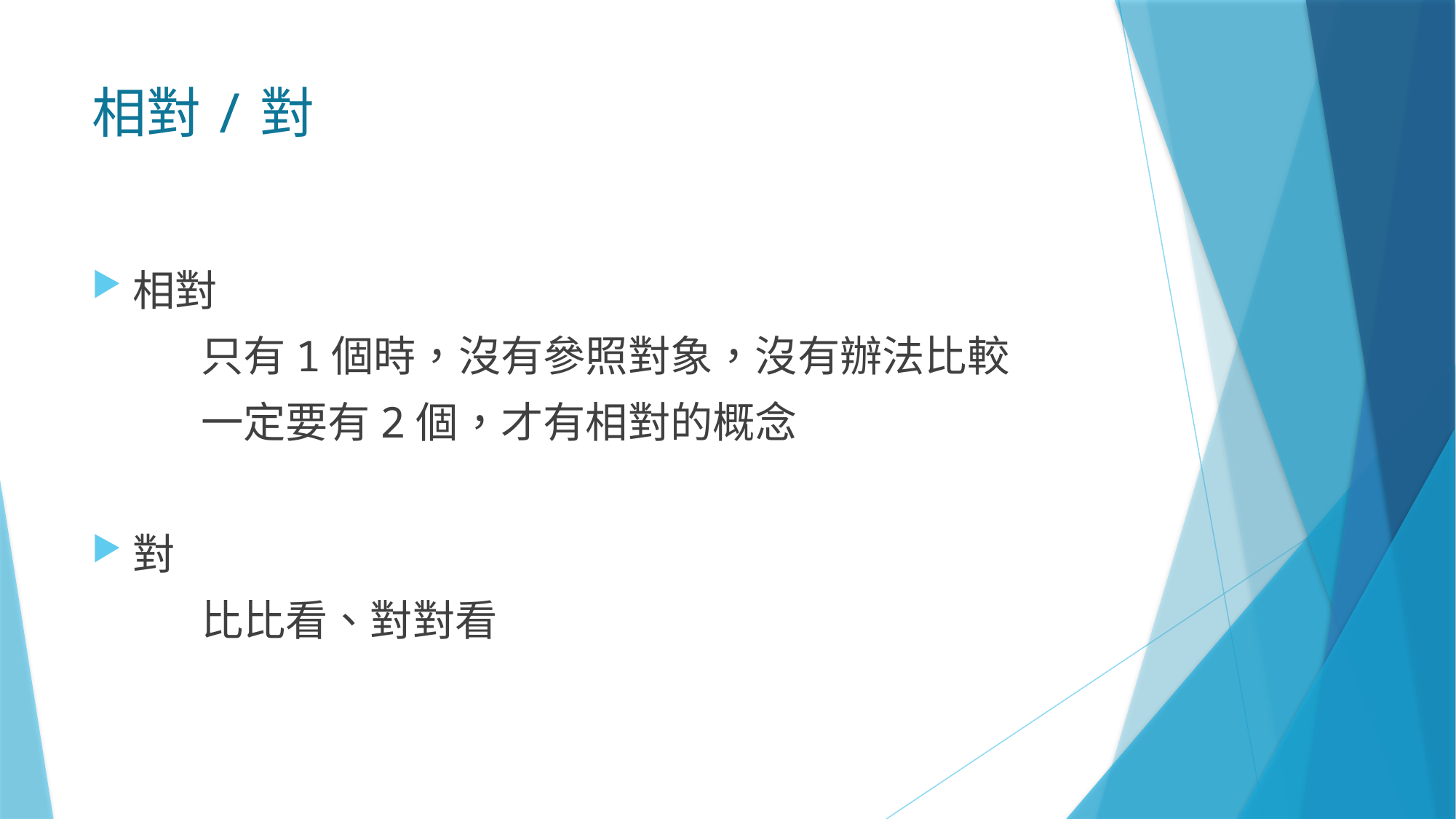

# 相對/對
相對
	只有1個時，沒有參照對象，沒有辦法比較
	一定要有2個，才有相對的概念

對
	比比看、對對看